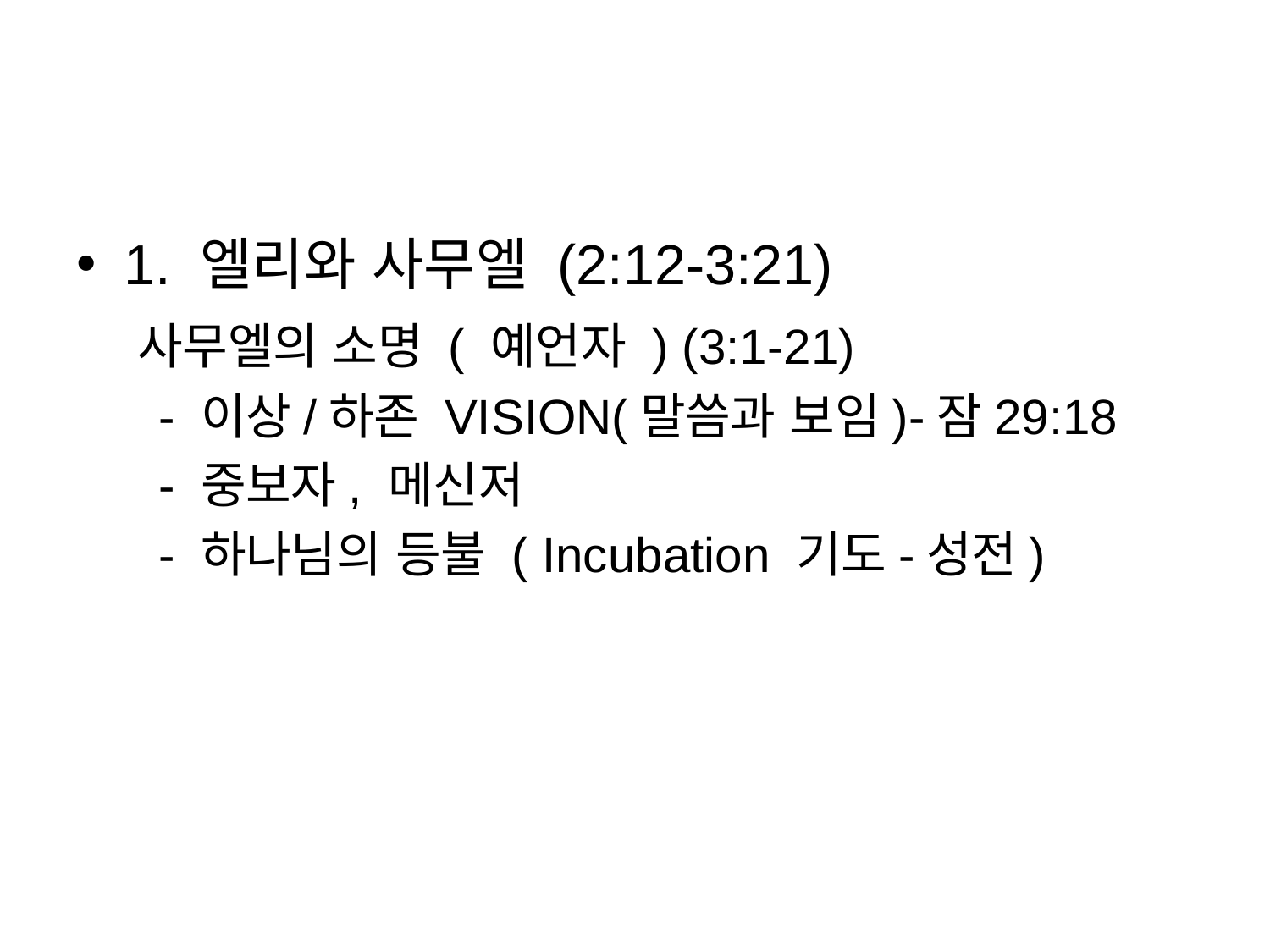

#
1. 엘리와 사무엘 (2:12-3:21)
   사무엘의 소명 ( 예언자 ) (3:1-21)
      - 이상/하존 VISION(말씀과 보임)-잠29:18
      - 중보자, 메신저
      - 하나님의 등불 ( Incubation 기도-성전)